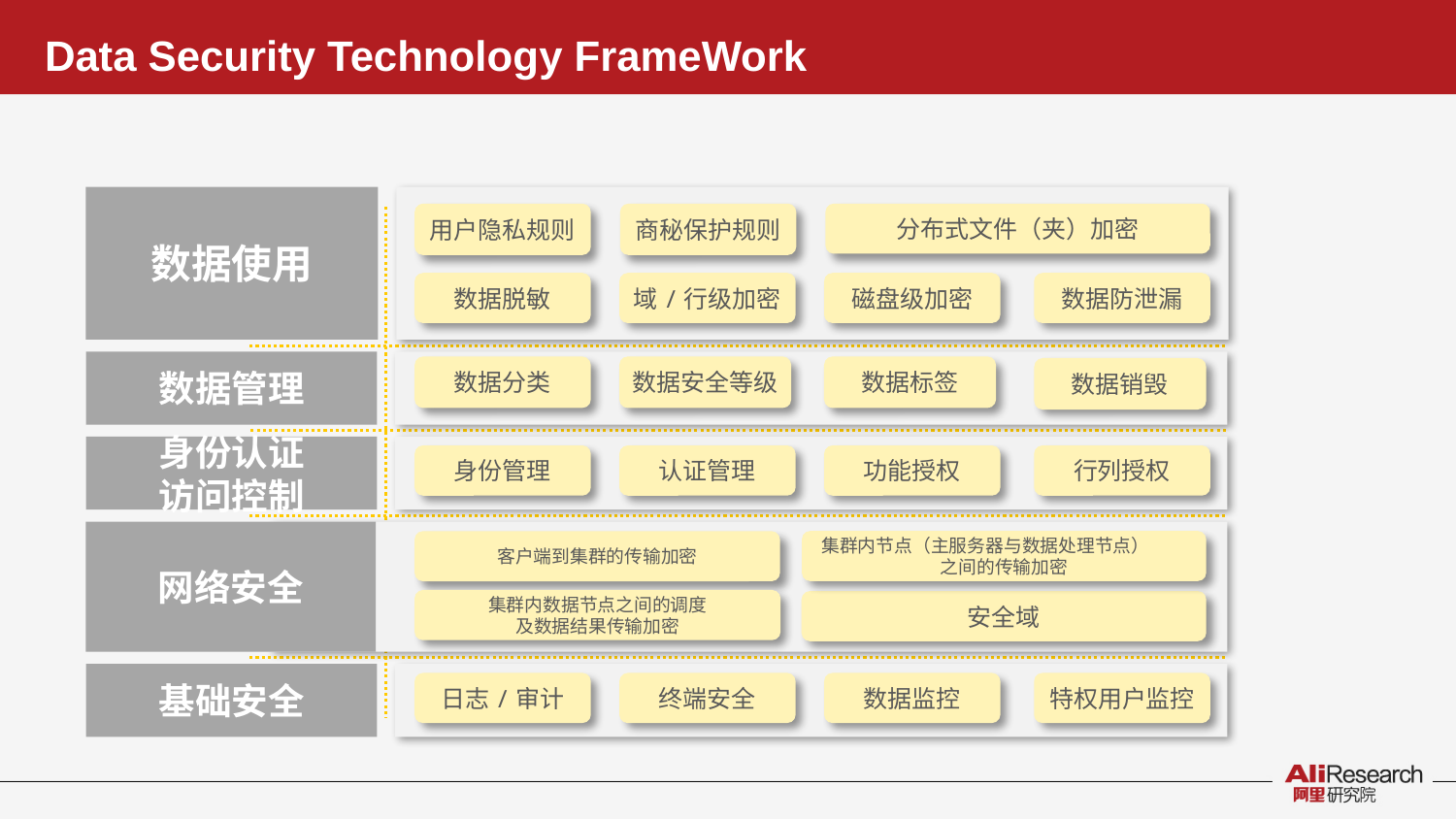

Data Security Technology FrameWork
数据使用

用户隐私规则
商秘保护规则
分布式文件（夹）加密
数据脱敏
域/行级加密
磁盘级加密
数据防泄漏
数据管理

数据分类
数据安全等级
数据标签
数据销毁
身份认证
访问控制

身份管理
认证管理
功能授权
行列授权
网络安全

集群内节点（主服务器与数据处理节点）
之间的传输加密
客户端到集群的传输加密
集群内数据节点之间的调度
及数据结果传输加密
安全域
基础安全

日志/审计
终端安全
数据监控
特权用户监控